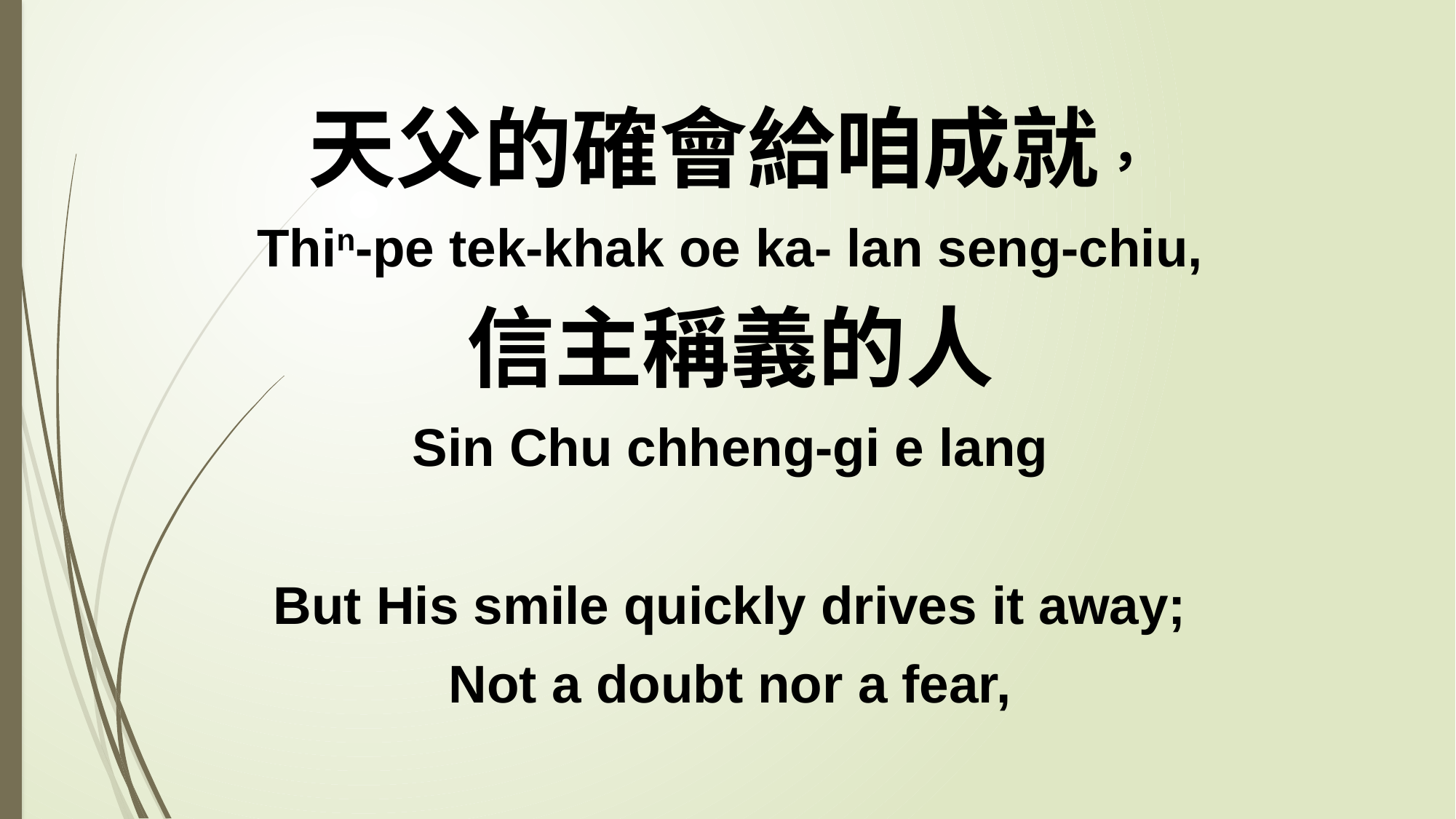

天父的確會給咱成就，
Thin-pe tek-khak oe ka- lan seng-chiu,
信主稱義的人
Sin Chu chheng-gi e lang

But His smile quickly drives it away;
Not a doubt nor a fear,